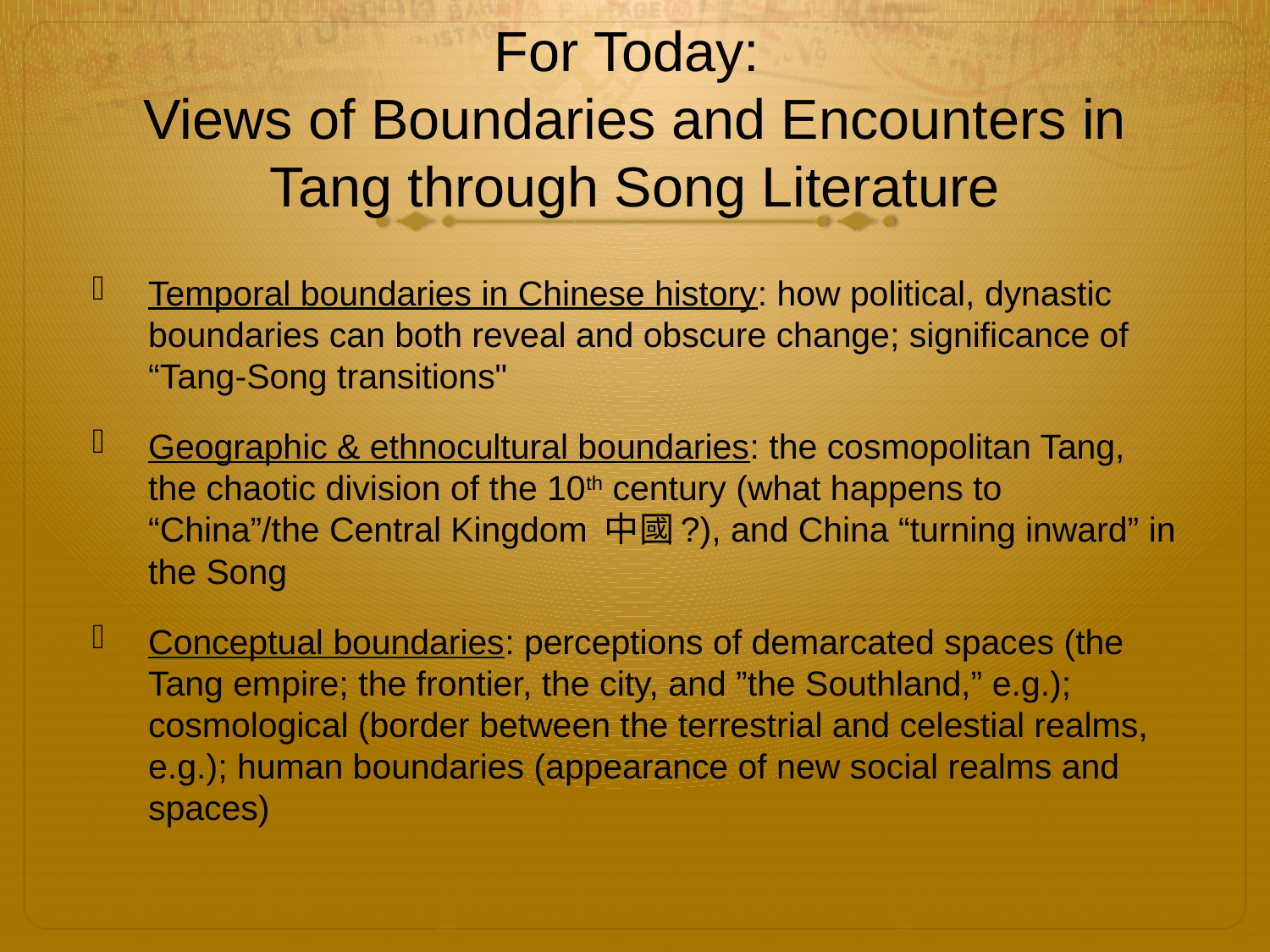

# For Today: Views of Boundaries and Encounters in Tang through Song Literature
Temporal boundaries in Chinese history: how political, dynastic boundaries can both reveal and obscure change; significance of “Tang-Song transitions"
Geographic & ethnocultural boundaries: the cosmopolitan Tang, the chaotic division of the 10th century (what happens to “China”/the Central Kingdom 中國?), and China “turning inward” in the Song
Conceptual boundaries: perceptions of demarcated spaces (the Tang empire; the frontier, the city, and ”the Southland,” e.g.); cosmological (border between the terrestrial and celestial realms, e.g.); human boundaries (appearance of new social realms and spaces)